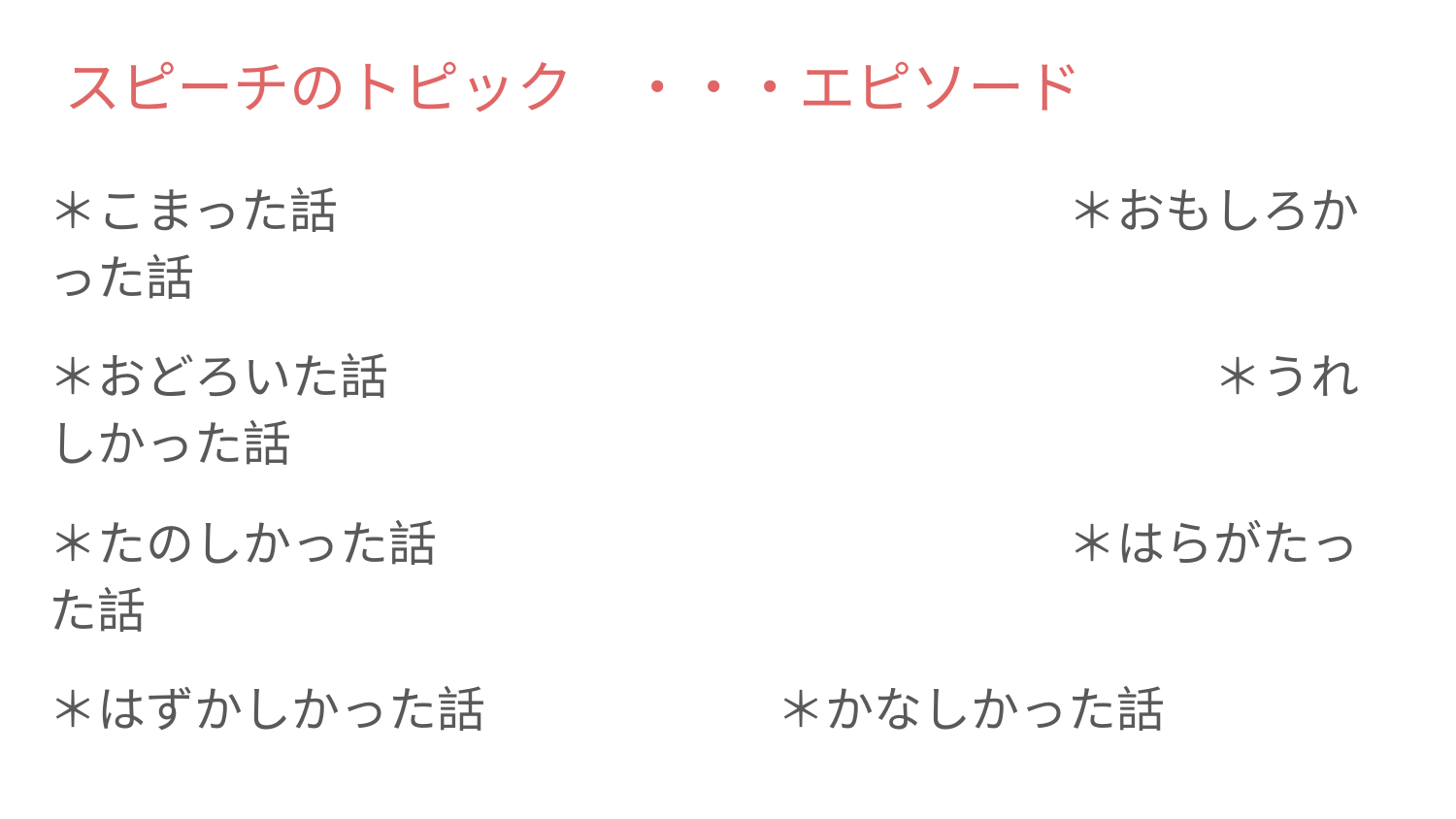

# スピーチのトピック　・・・エピソード
＊こまった話						＊おもしろかった話
＊おどろいた話						＊うれしかった話
＊たのしかった話					＊はらがたった話
＊はずかしかった話　　　　　　＊かなしかった話

こどもの時、高校生の時、さいきんの話